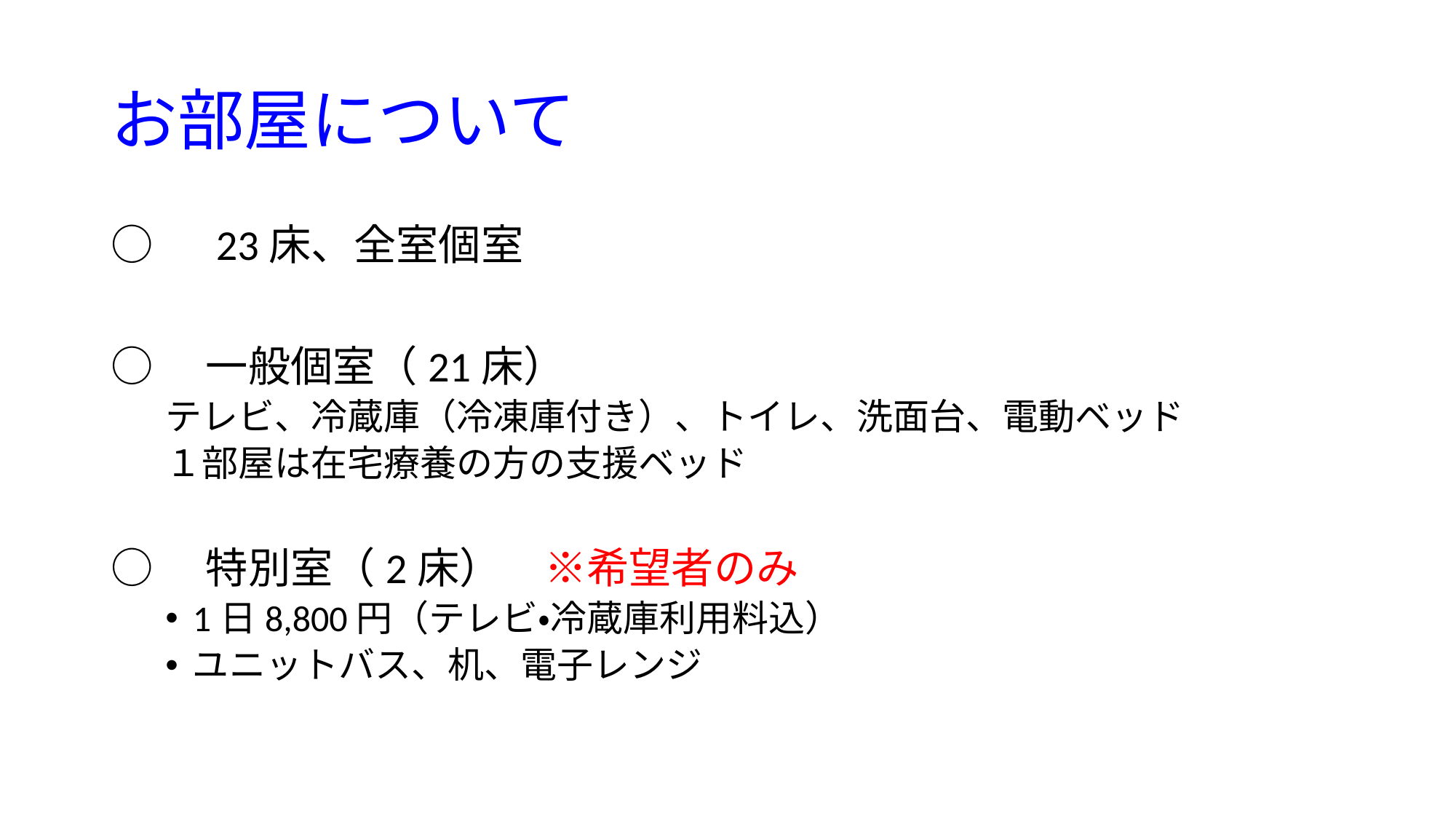

# お部屋について
○　23床、全室個室

○　一般個室（21床）
テレビ、冷蔵庫（冷凍庫付き）、トイレ、洗面台、電動ベッド
１部屋は在宅療養の方の支援ベッド

○　特別室（2床）　※希望者のみ
1日8,800円（テレビ・冷蔵庫利用料込）
ユニットバス、机、電子レンジ